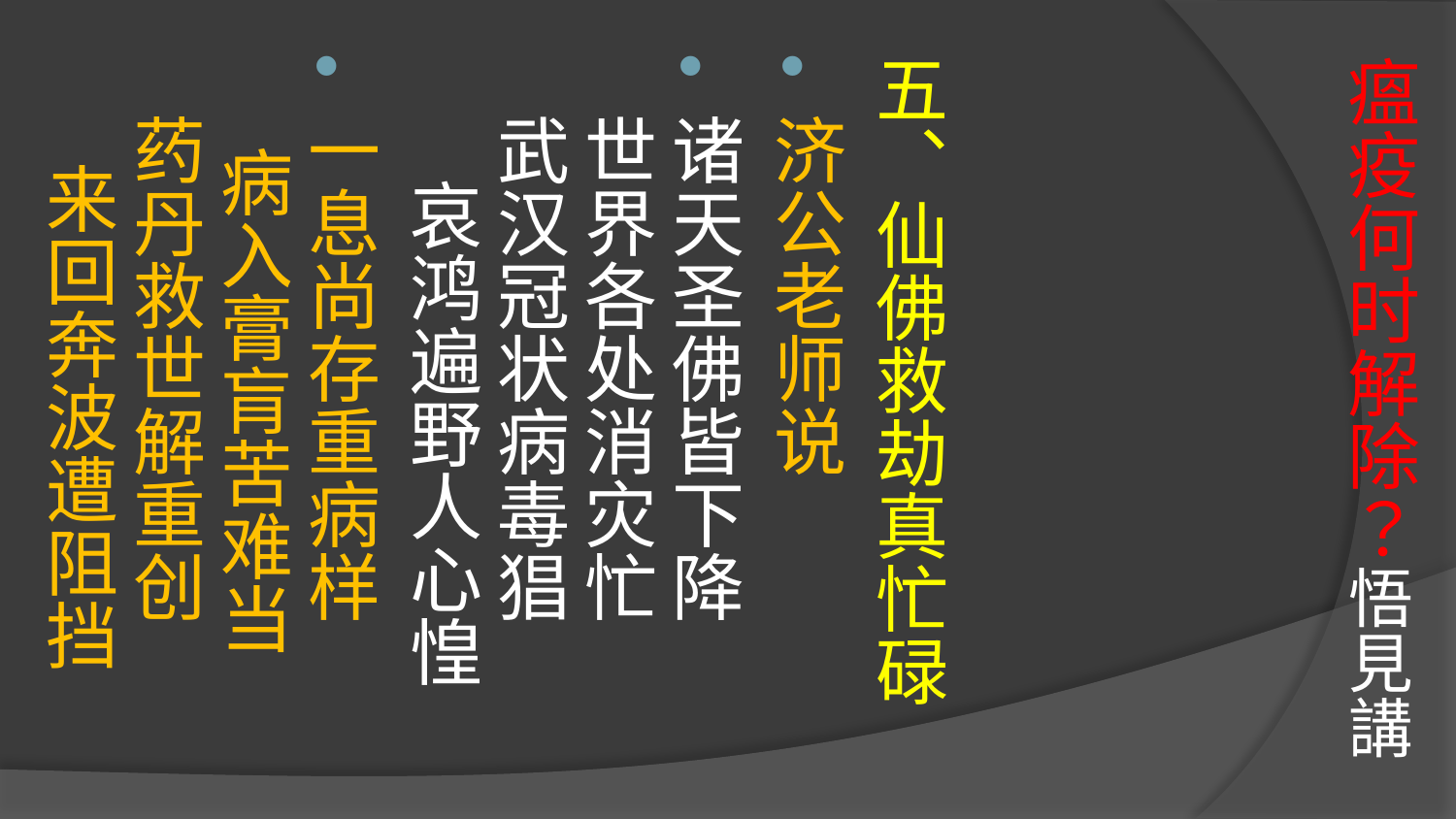

# 瘟疫何时解除？悟見講
五、仙佛救劫真忙碌
济公老师说
诸天圣佛皆下降         世界各处消灾忙
武汉冠状病毒猖               哀鸿遍野人心惶
一息尚存重病样             病入膏肓苦难当
药丹救世解重创              来回奔波遭阻挡